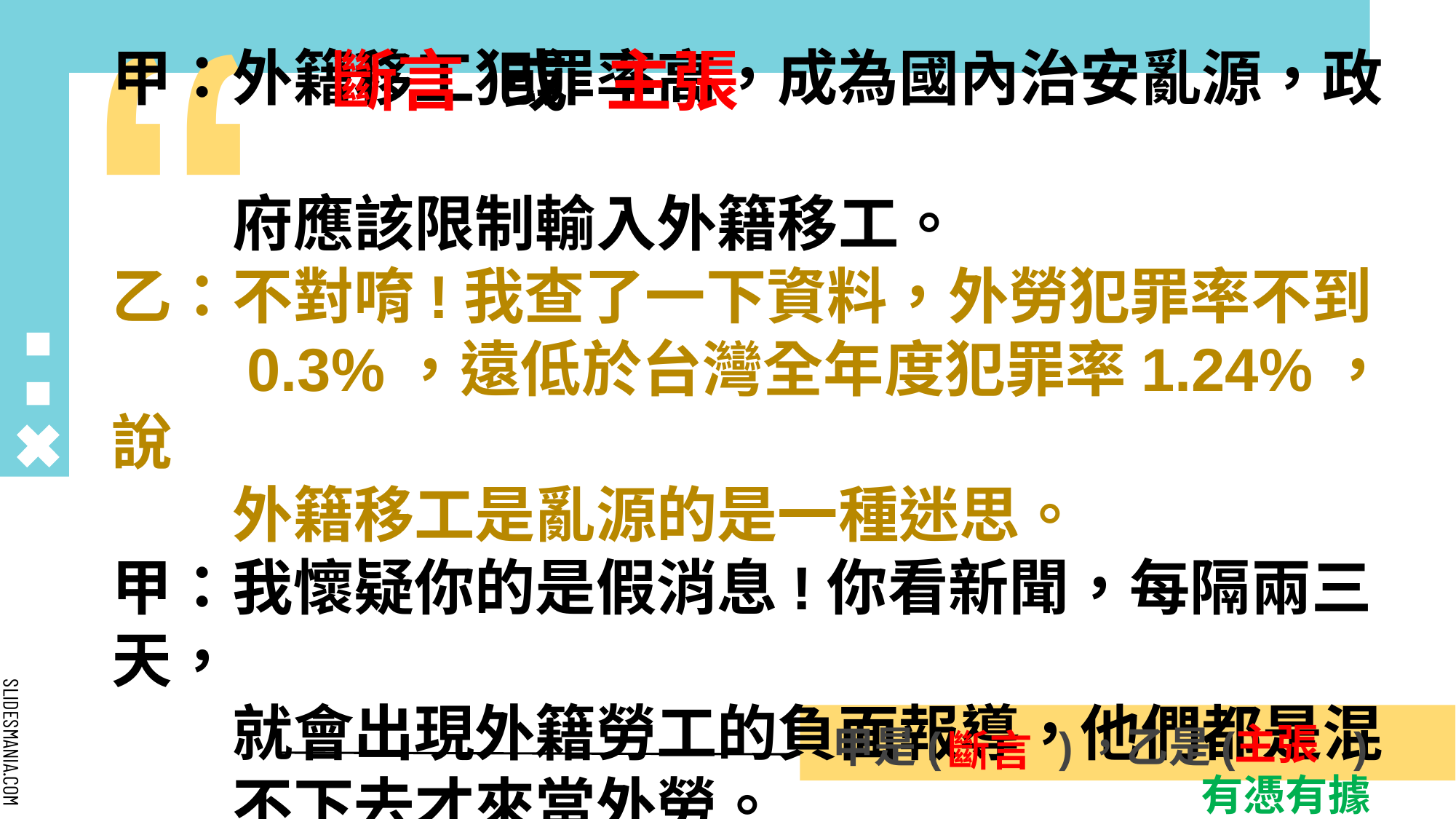

斷言  或  主張
# 甲：外籍移工犯罪率高，成為國內治安亂源，政　 　　府應該限制輸入外籍移工。 乙：不對唷!我查了一下資料，外勞犯罪率不到　 　　0.3%，遠低於台灣全年度犯罪率1.24%，說 　　外籍移工是亂源的是一種迷思。 甲：我懷疑你的是假消息!你看新聞，每隔兩三天， 　　就會出現外籍勞工的負面報導，他們都是混 　　不下去才來當外勞。
甲是(          )，乙是(          )
  主張
有憑有據
斷言